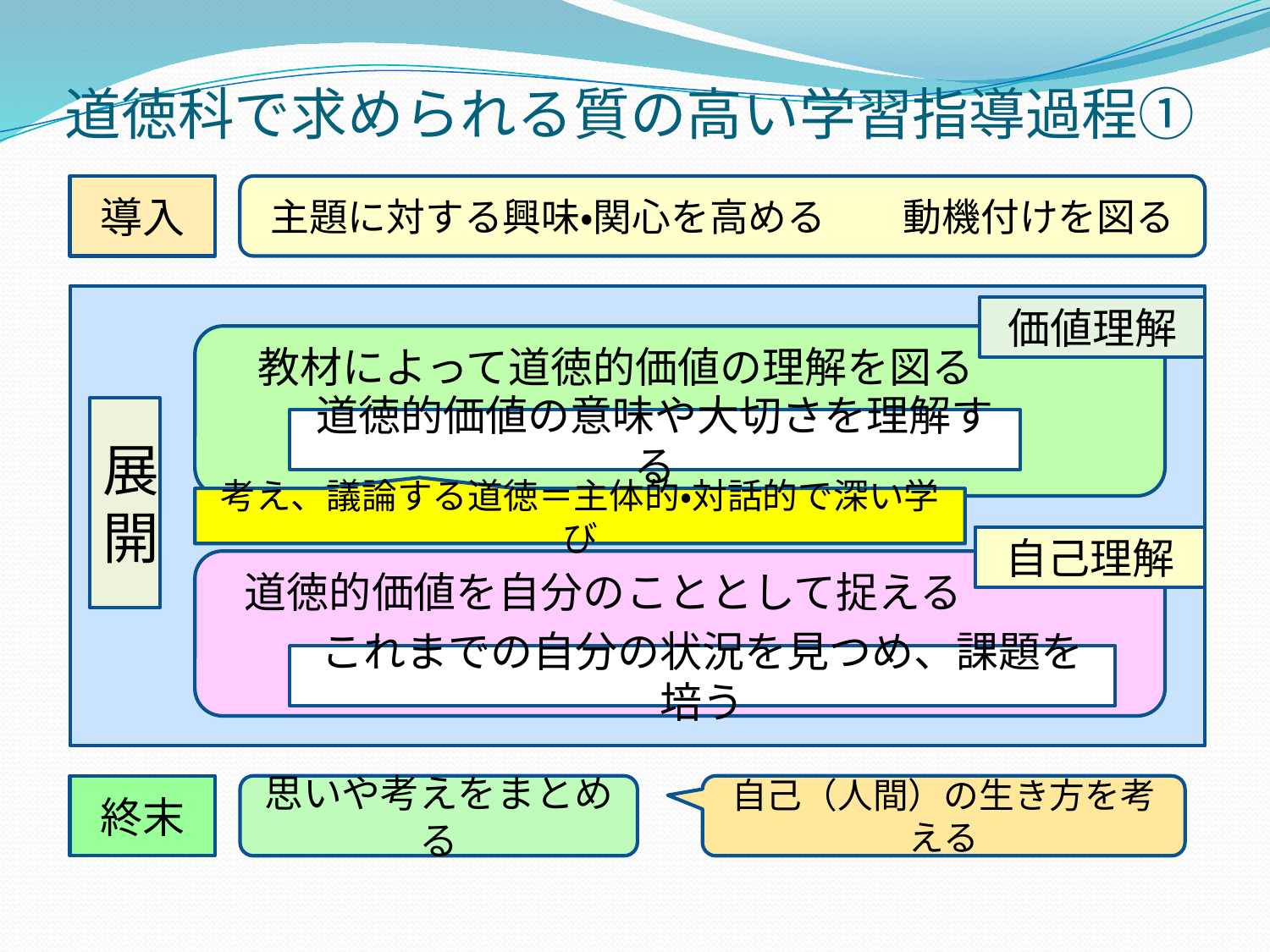

# 道徳科で求められる質の高い学習指導過程①

導入
主題に対する興味・関心を高める　　動機付けを図る

価値理解
　教材によって道徳的価値の理解を図る
展開
道徳的価値の意味や大切さを理解する
考え、議論する道徳＝主体的・対話的で深い学び
自己理解
  道徳的価値を自分のこととして捉える
これまでの自分の状況を見つめ、課題を培う
終末
思いや考えをまとめる
自己（人間）の生き方を考える